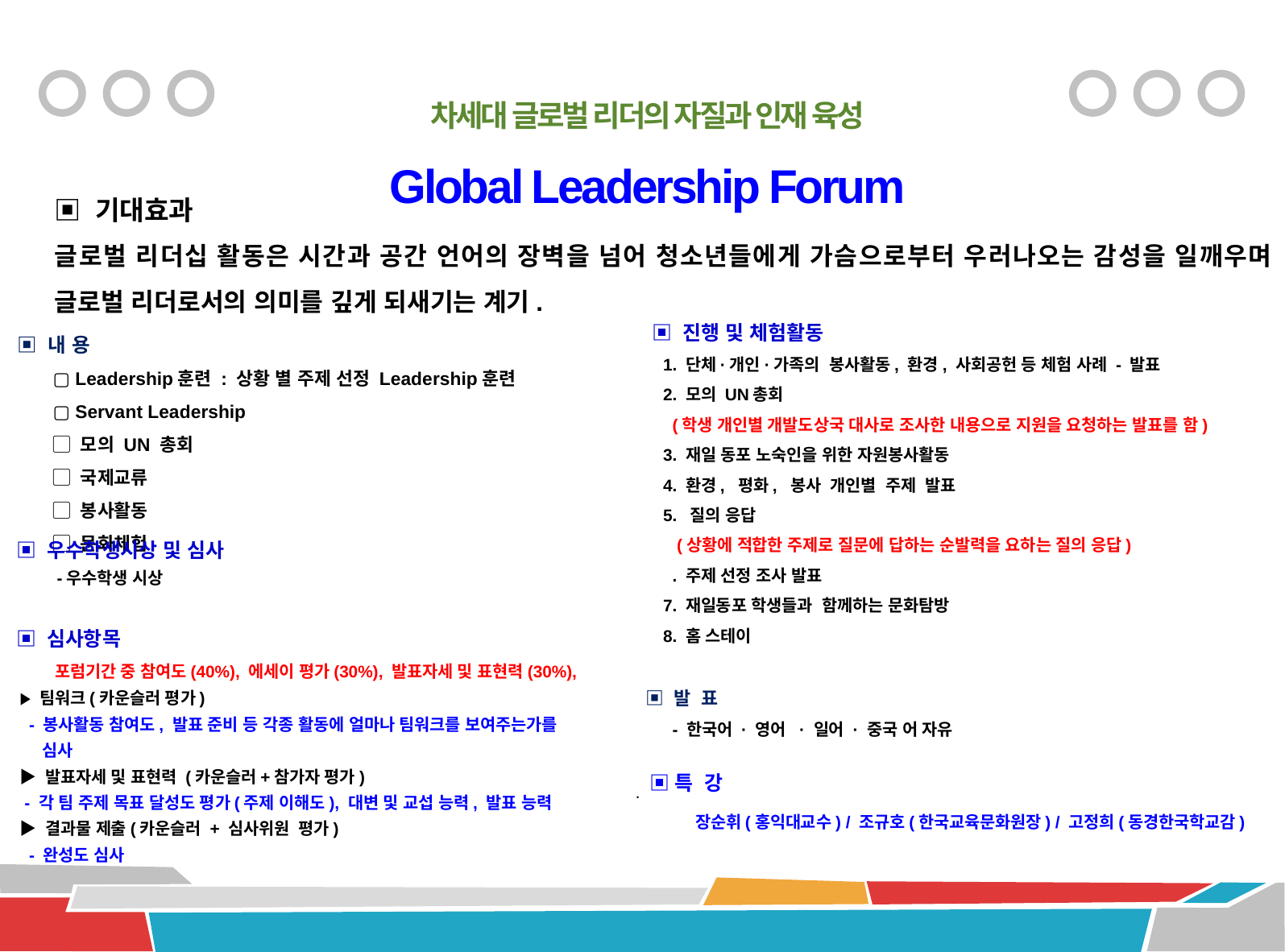

# 차세대 글로벌 리더의 자질과 인재 육성 Global Leadership Forum
▣ 기대효과
글로벌 리더십 활동은 시간과 공간 언어의 장벽을 넘어 청소년들에게 가슴으로부터 우러나오는 감성을 일깨우며 글로벌 리더로서의 의미를 깊게 되새기는 계기.
▣ 내 용
       ▢ Leadership훈련 : 상황 별 주제 선정 Leadership훈련
       ▢ Servant Leadership
       ▢ 모의 UN 총회
       ▢ 국제교류
       ▢ 봉사활동
       ▢ 문화체험

   ▣ 진행 및 체험활동
      1. 단체·개인·가족의  봉사활동, 환경, 사회공헌 등 체험 사례 - 발표
      2. 모의 UN총회
        (학생 개인별 개발도상국 대사로 조사한 내용으로 지원을 요청하는 발표를 함)
      3. 재일 동포 노숙인을 위한 자원봉사활동
      4. 환경,  평화,  봉사  개인별  주제  발표
      5.  질의 응답
         (상황에 적합한 주제로 질문에 답하는 순발력을 요하는 질의 응답)
      6. 주제 선정 조사 발표
      7. 재일동포 학생들과  함께하는 문화탐방
      8. 홈 스테이

  ▣ 발  표
        - 한국어 · 영어  · 일어 · 중국 어 자유

.
 ▣ 우수학생시상 및 심사
          -우수학생 시상

 ▣ 심사항목
       포럼기간 중 참여도(40%), 에세이 평가(30%), 발표자세 및 표현력(30%),
  ▶ 팀워크(카운슬러 평가)
    - 봉사활동 참여도, 발표 준비 등 각종 활동에 얼마나 팀워크를 보여주는가를
      심사
  ▶ 발표자세 및 표현력 (카운슬러+참가자 평가)
   - 각 팀 주제 목표 달성도 평가(주제 이해도), 대변 및 교섭 능력, 발표 능력
  ▶ 결과물 제출(카운슬러 + 심사위원  평가)
    - 완성도 심사

▣특  강
    장순휘(홍익대교수) / 조규호(한국교육문화원장) / 고정희(동경한국학교감)